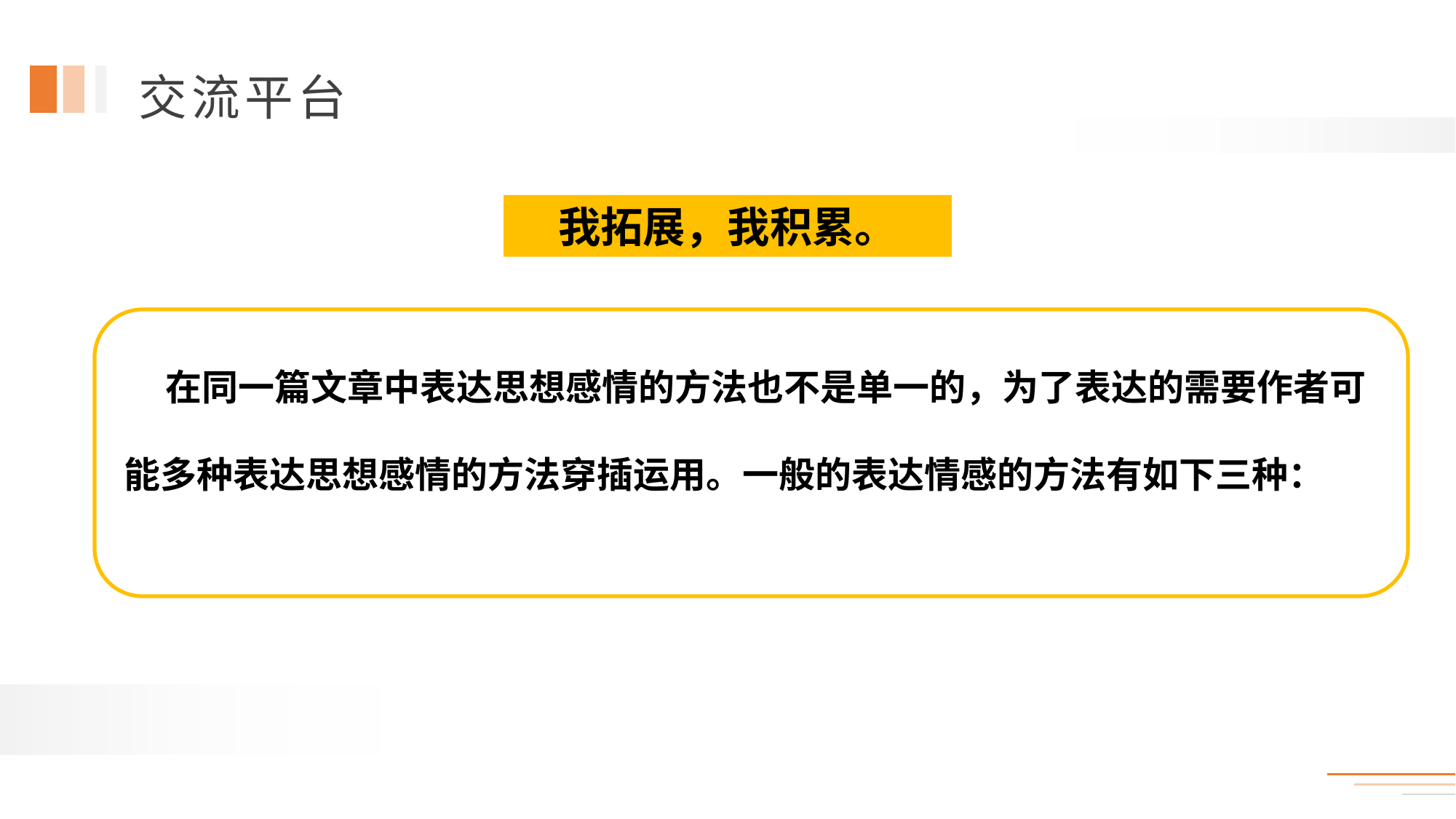

我拓展，我积累。

    在同一篇文章中表达思想感情的方法也不是单一的，为了表达的需要作者可能多种表达思想感情的方法穿插运用。一般的表达情感的方法有如下三种：